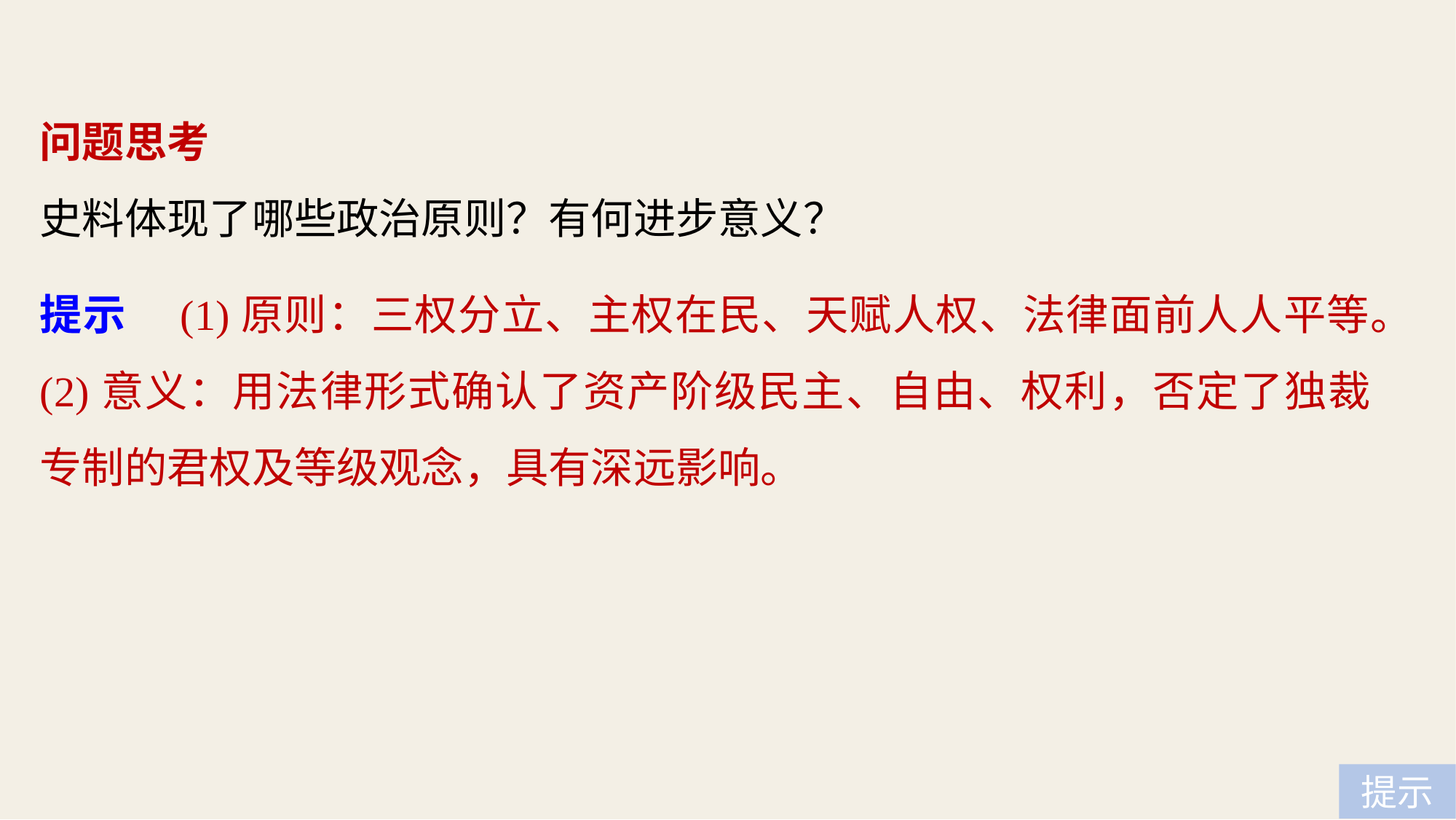

问题思考
史料体现了哪些政治原则？有何进步意义？
提示　(1)原则：三权分立、主权在民、天赋人权、法律面前人人平等。
(2)意义：用法律形式确认了资产阶级民主、自由、权利，否定了独裁专制的君权及等级观念，具有深远影响。
提示